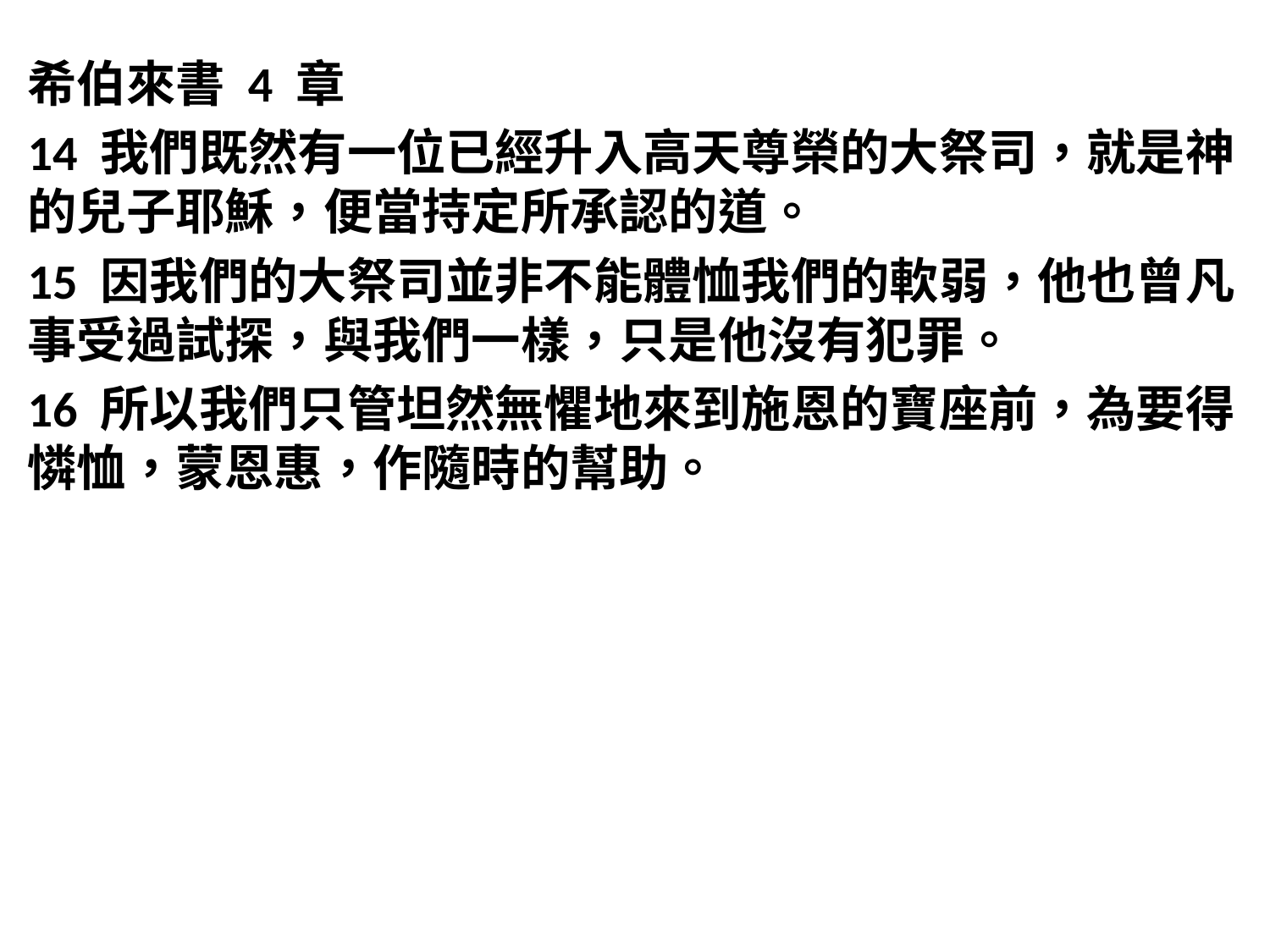

希伯來書 4 章
14 我們既然有一位已經升入高天尊榮的大祭司，就是神的兒子耶穌，便當持定所承認的道。
15 因我們的大祭司並非不能體恤我們的軟弱，他也曾凡事受過試探，與我們一樣，只是他沒有犯罪。
16 所以我們只管坦然無懼地來到施恩的寶座前，為要得憐恤，蒙恩惠，作隨時的幫助。